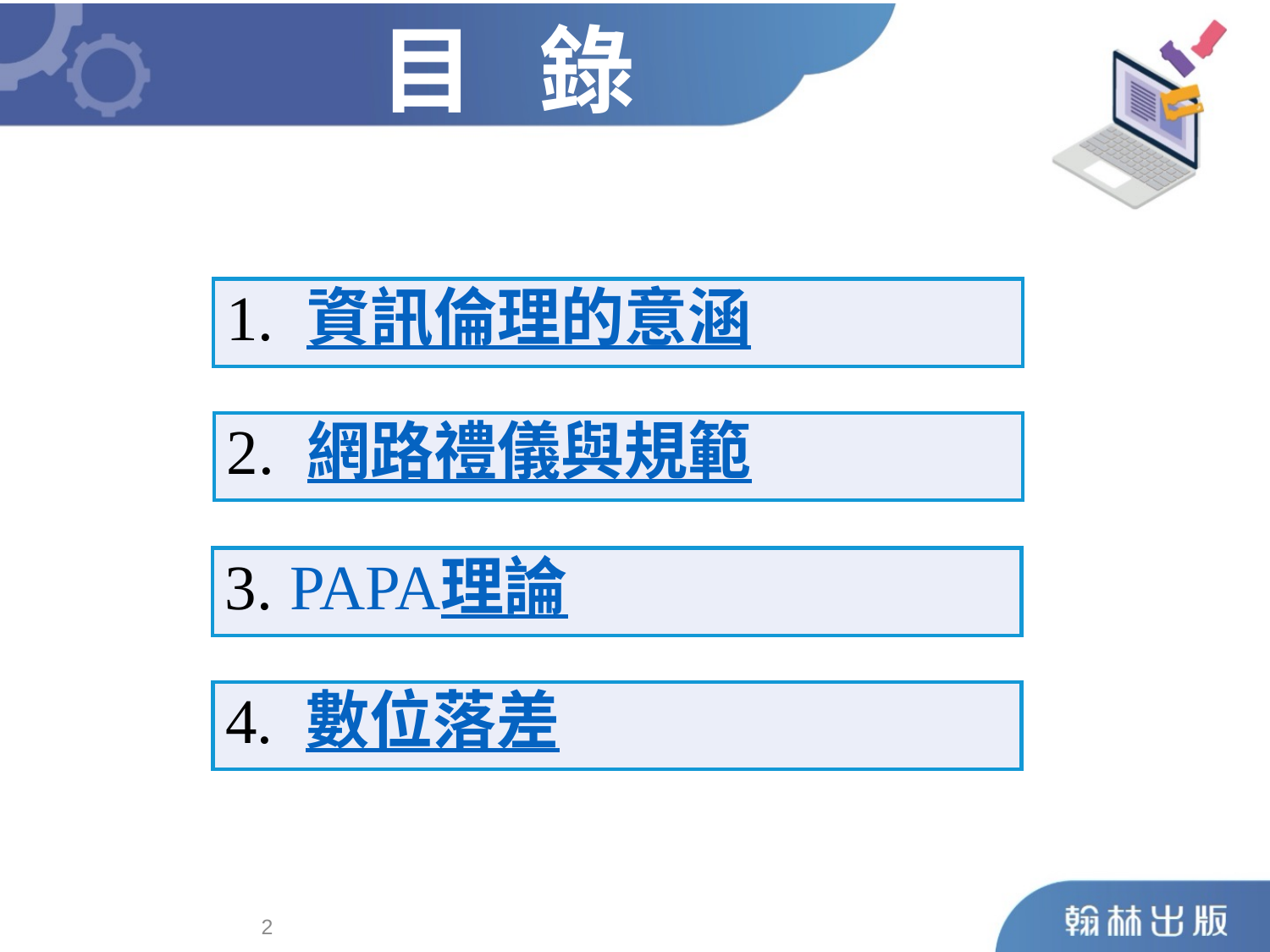

目   錄
1. 資訊倫理的意涵
2. 網路禮儀與規範
3. PAPA理論
4. 數位落差
2